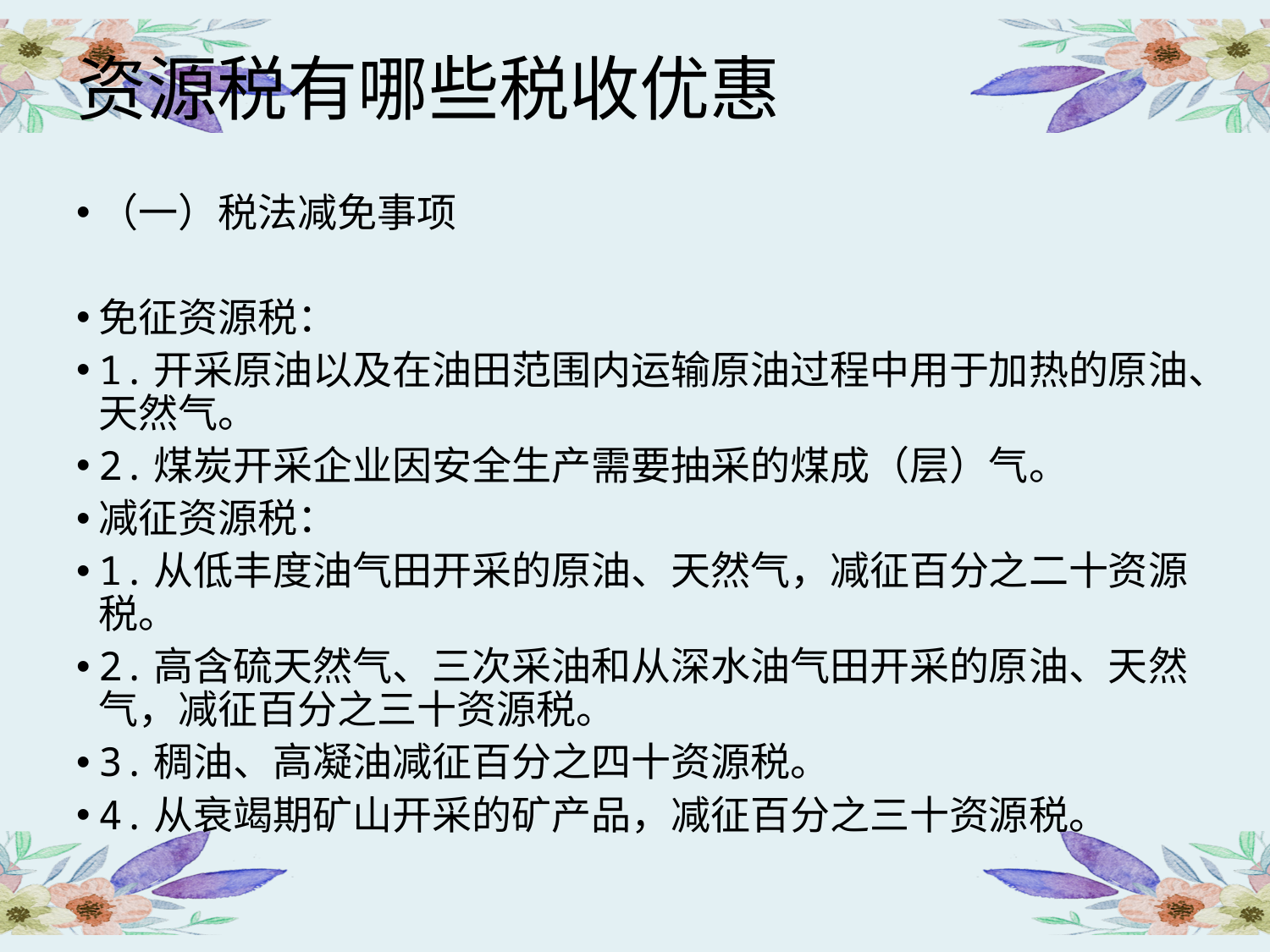

# 资源税有哪些税收优惠
（一）税法减免事项

免征资源税：
1.开采原油以及在油田范围内运输原油过程中用于加热的原油、天然气。
2.煤炭开采企业因安全生产需要抽采的煤成（层）气。
减征资源税：
1.从低丰度油气田开采的原油、天然气，减征百分之二十资源税。
2.高含硫天然气、三次采油和从深水油气田开采的原油、天然气，减征百分之三十资源税。
3.稠油、高凝油减征百分之四十资源税。
4.从衰竭期矿山开采的矿产品，减征百分之三十资源税。